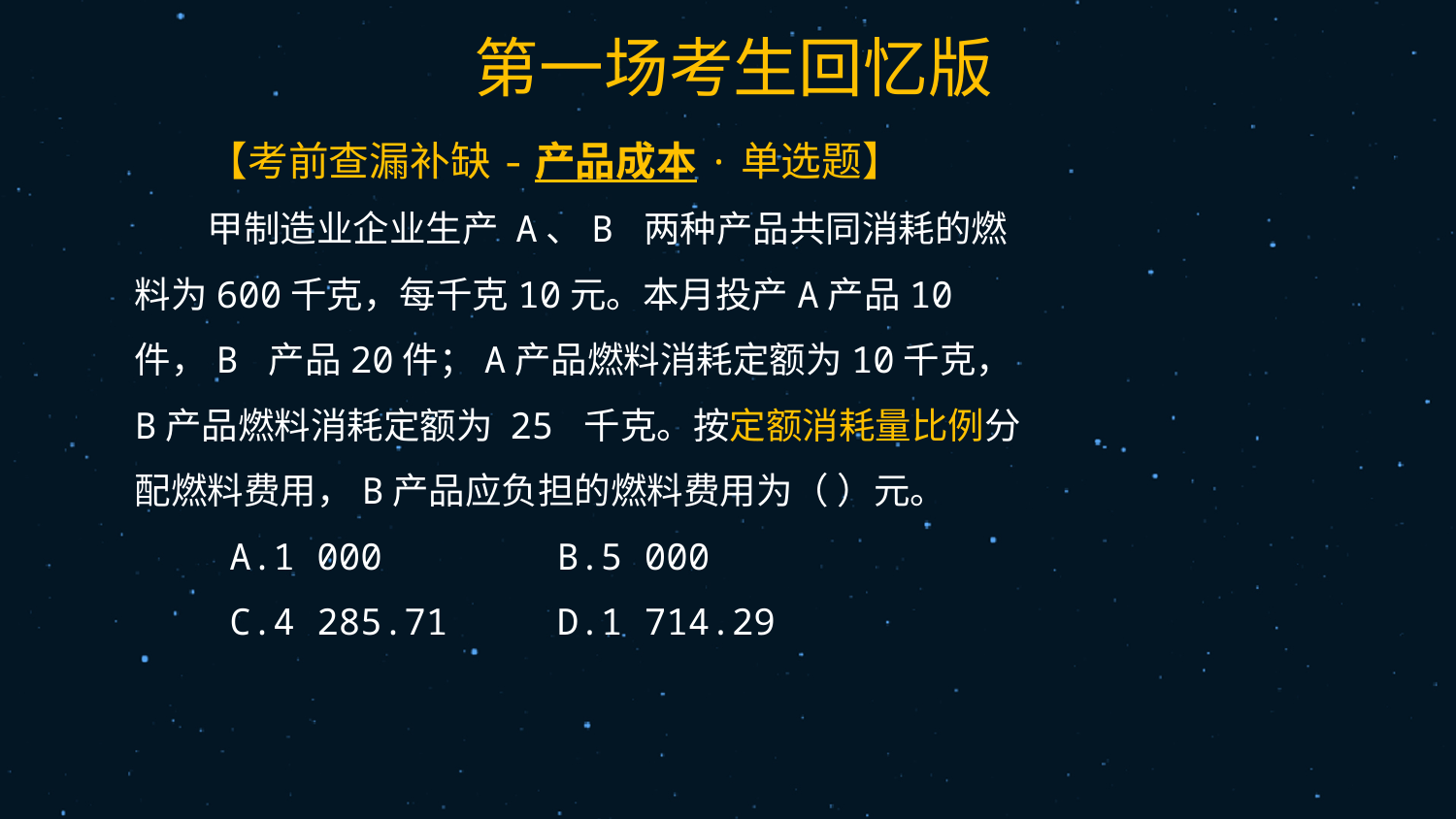

68

【考前查漏补缺-产品成本·单选题】
甲制造业企业生产 A、B 两种产品共同消耗的燃料为600千克，每千克10元。本月投产A产品10件，B 产品20件；A产品燃料消耗定额为10千克，B产品燃料消耗定额为 25 千克。按定额消耗量比例分配燃料费用，B产品应负担的燃料费用为（ ）元。
 A.1 000        B.5 000
 C.4 285.71     D.1 714.29